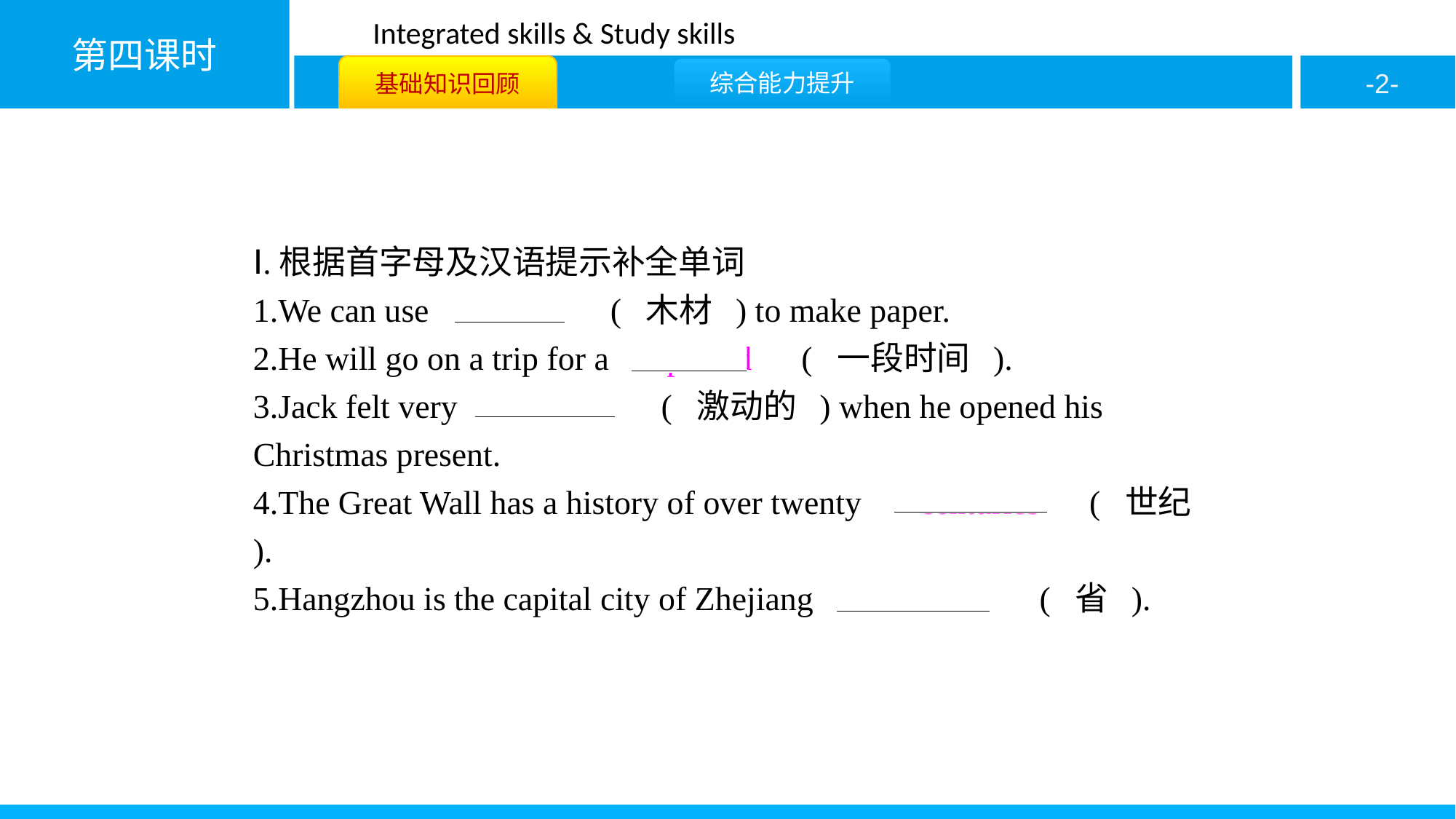

Ⅰ.根据首字母及汉语提示补全单词
1.We can use 　wood　(  木材  ) to make paper.
2.He will go on a trip for a 　period　(  一段时间  ).
3.Jack felt very 　excited　(  激动的  ) when he opened his Christmas present.
4.The Great Wall has a history of over twenty 　centuries　(  世纪  ).
5.Hangzhou is the capital city of Zhejiang 　Province　(  省  ).